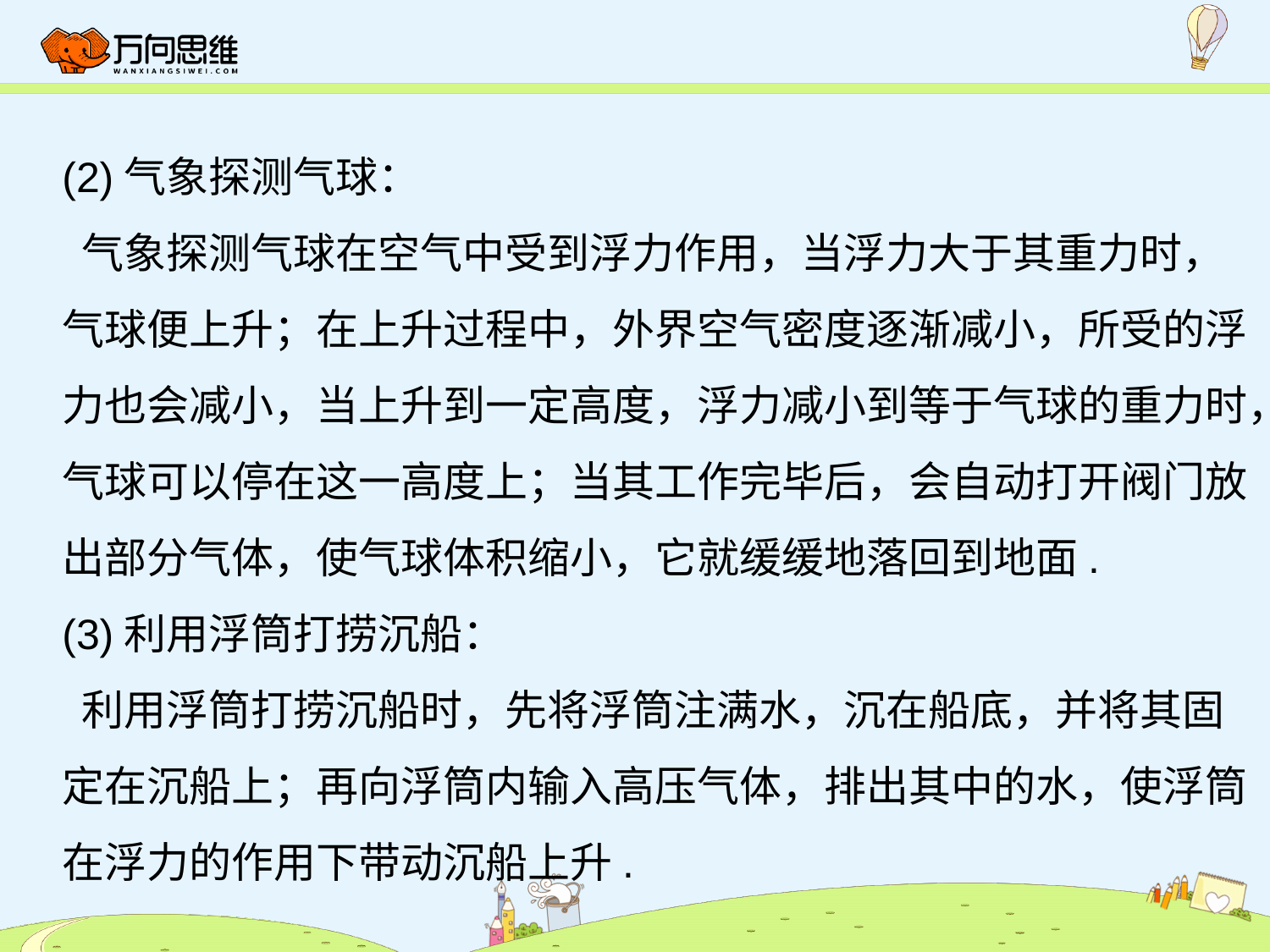

(2)气象探测气球：
 气象探测气球在空气中受到浮力作用，当浮力大于其重力时，气球便上升；在上升过程中，外界空气密度逐渐减小，所受的浮力也会减小，当上升到一定高度，浮力减小到等于气球的重力时，气球可以停在这一高度上；当其工作完毕后，会自动打开阀门放出部分气体，使气球体积缩小，它就缓缓地落回到地面.
(3)利用浮筒打捞沉船：
 利用浮筒打捞沉船时，先将浮筒注满水，沉在船底，并将其固定在沉船上；再向浮筒内输入高压气体，排出其中的水，使浮筒在浮力的作用下带动沉船上升.